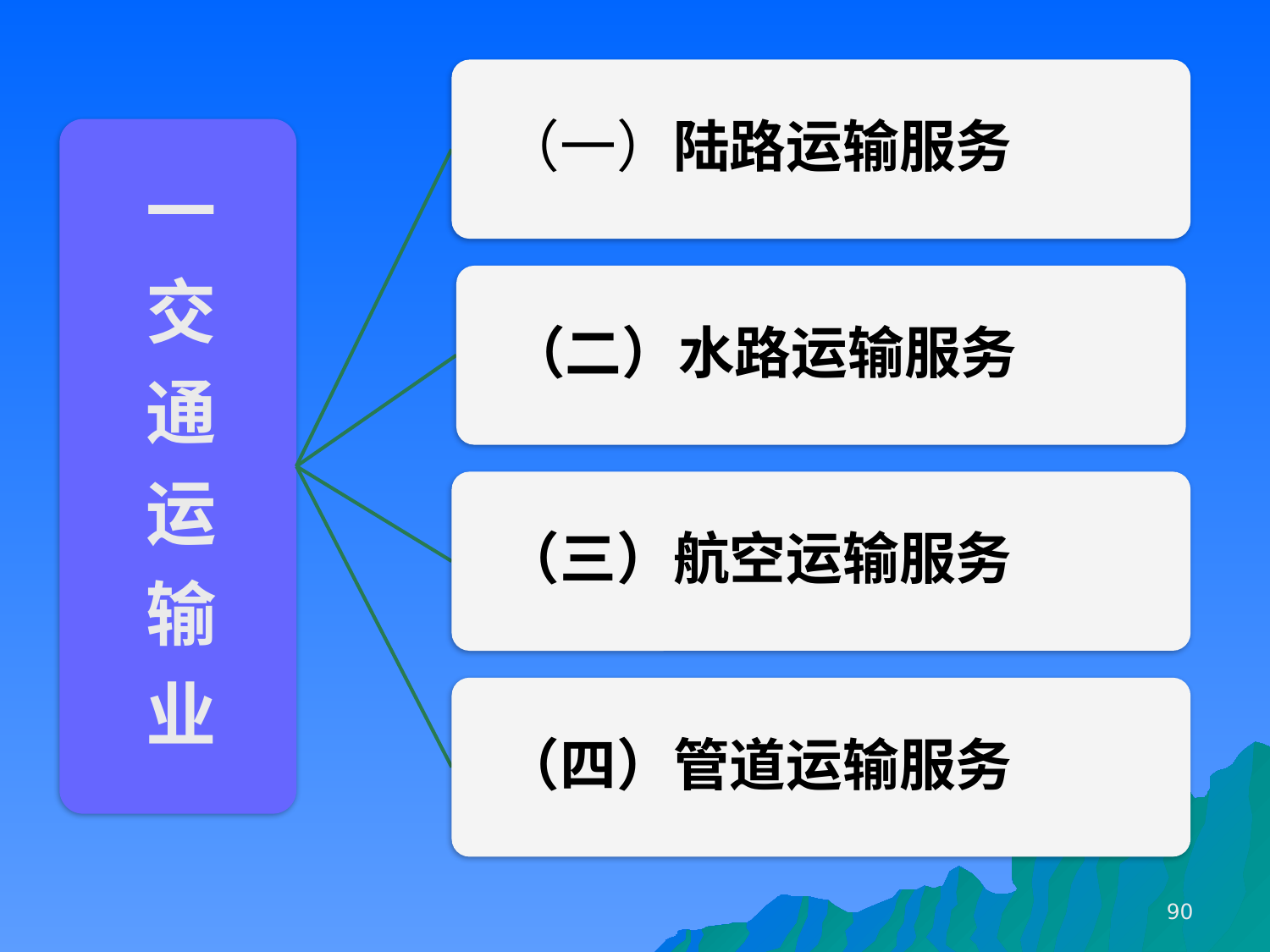

一
交
通
运
输
业

  （一）陆路运输服务

  （二）水路运输服务

  （三）航空运输服务

  （四）管道运输服务
90